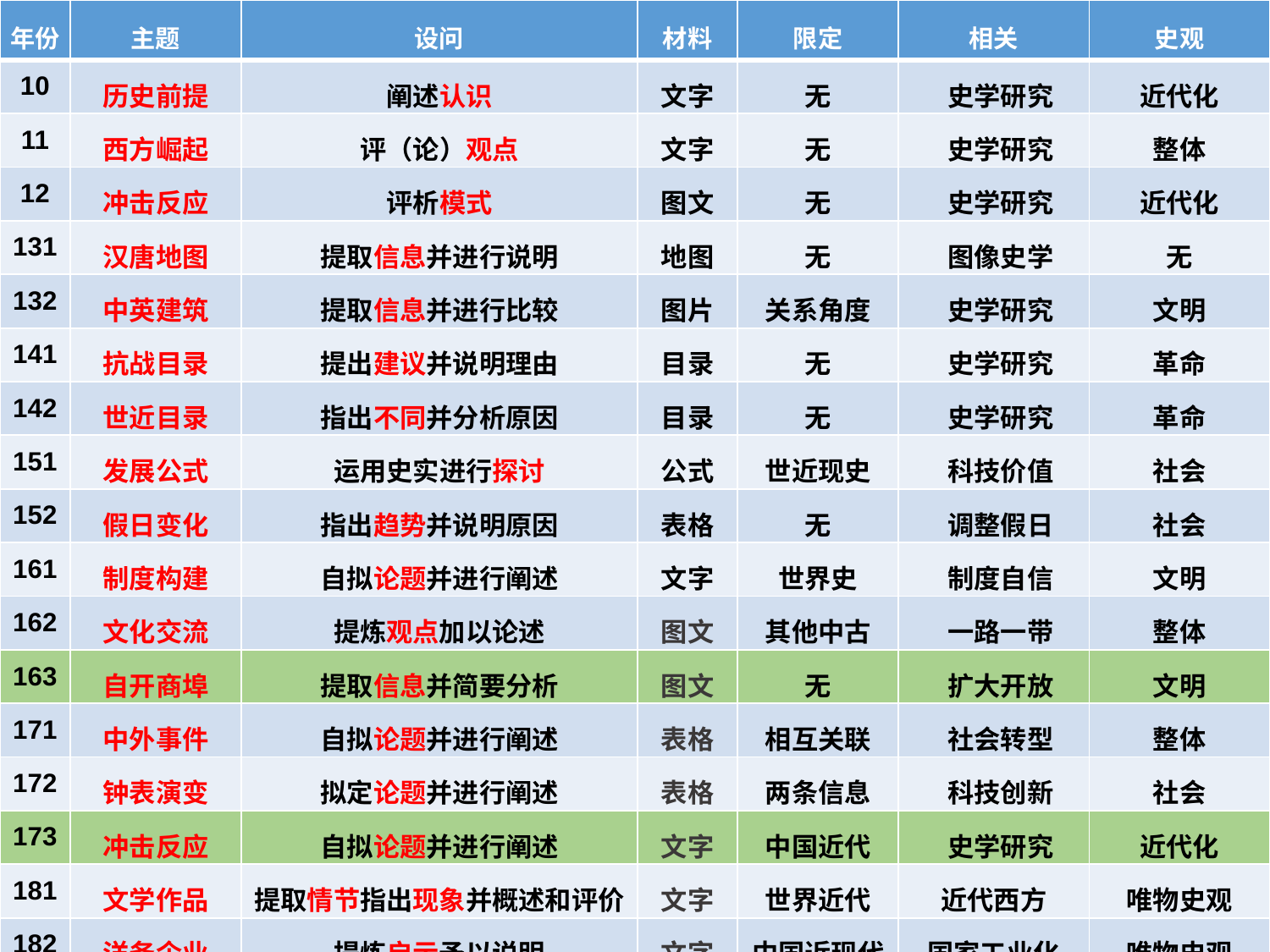

| 年份 | 主题 | 设问 | 材料 | 限定 | 相关 | 史观 |
| --- | --- | --- | --- | --- | --- | --- |
| 10 | 历史前提 | 阐述认识 | 文字 | 无 | 史学研究 | 近代化 |
| 11 | 西方崛起 | 评（论）观点 | 文字 | 无 | 史学研究 | 整体 |
| 12 | 冲击反应 | 评析模式 | 图文 | 无 | 史学研究 | 近代化 |
| 131 | 汉唐地图 | 提取信息并进行说明 | 地图 | 无 | 图像史学 | 无 |
| 132 | 中英建筑 | 提取信息并进行比较 | 图片 | 关系角度 | 史学研究 | 文明 |
| 141 | 抗战目录 | 提出建议并说明理由 | 目录 | 无 | 史学研究 | 革命 |
| 142 | 世近目录 | 指出不同并分析原因 | 目录 | 无 | 史学研究 | 革命 |
| 151 | 发展公式 | 运用史实进行探讨 | 公式 | 世近现史 | 科技价值 | 社会 |
| 152 | 假日变化 | 指出趋势并说明原因 | 表格 | 无 | 调整假日 | 社会 |
| 161 | 制度构建 | 自拟论题并进行阐述 | 文字 | 世界史 | 制度自信 | 文明 |
| 162 | 文化交流 | 提炼观点加以论述 | 图文 | 其他中古 | 一路一带 | 整体 |
| 163 | 自开商埠 | 提取信息并简要分析 | 图文 | 无 | 扩大开放 | 文明 |
| 171 | 中外事件 | 自拟论题并进行阐述 | 表格 | 相互关联 | 社会转型 | 整体 |
| 172 | 钟表演变 | 拟定论题并进行阐述 | 表格 | 两条信息 | 科技创新 | 社会 |
| 173 | 冲击反应 | 自拟论题并进行阐述 | 文字 | 中国近代 | 史学研究 | 近代化 |
| 181 | 文学作品 | 提取情节指出现象并概述和评价 | 文字 | 世界近代 | 近代西方 | 唯物史观 |
| 182 | 洋务企业 | 提炼启示予以说明 | 文字 | 中国近现代 | 国家工业化 | 唯物史观 |
| 183 | 古今人物 | 提出看法予以说明 | 表格 | 中国古代 | 主流思想 | 唯物史观 |